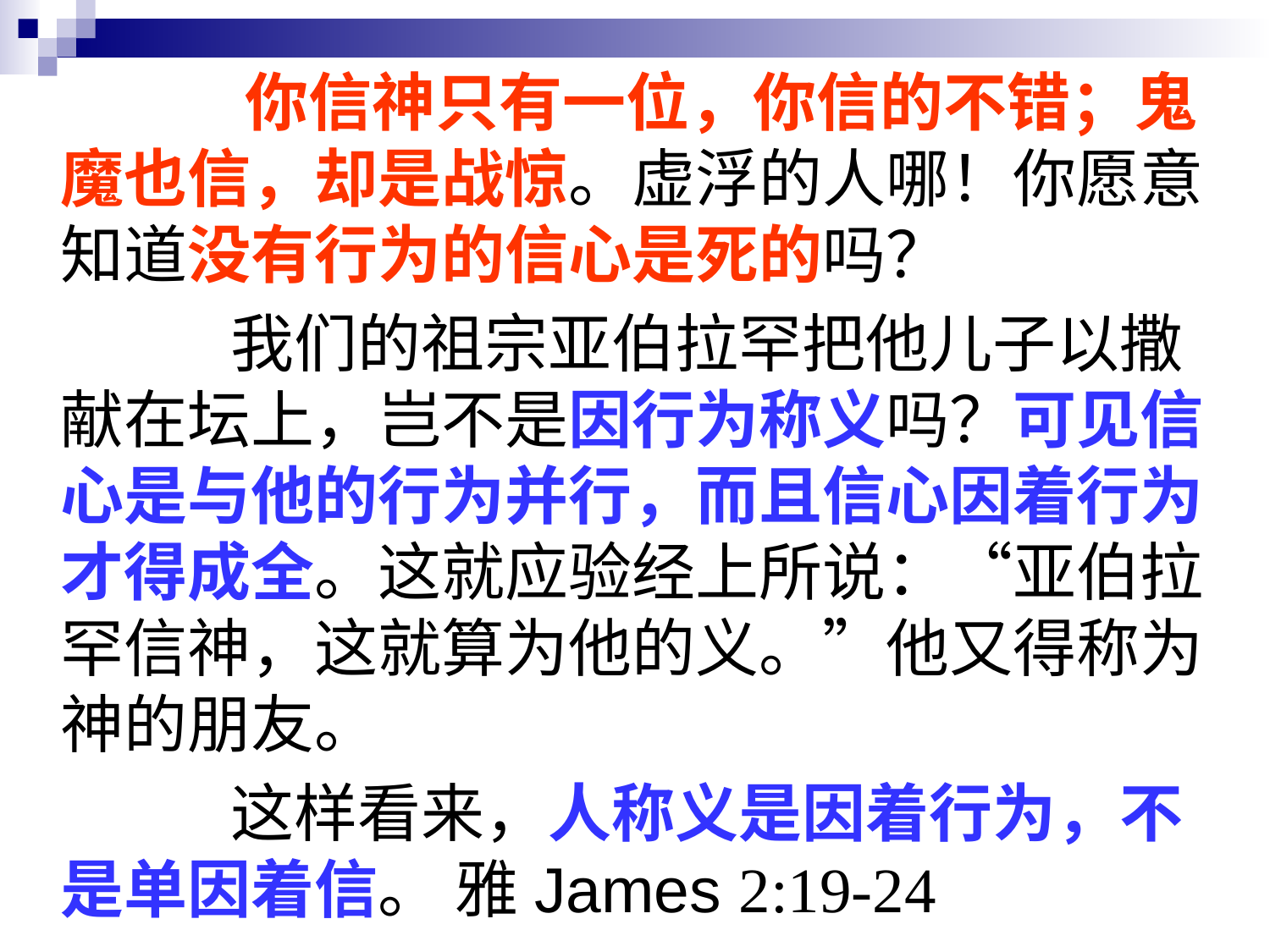

你信神只有一位，你信的不错；鬼魔也信，却是战惊。虚浮的人哪！你愿意知道没有行为的信心是死的吗？
		  我们的祖宗亚伯拉罕把他儿子以撒献在坛上，岂不是因行为称义吗？可见信心是与他的行为并行，而且信心因着行为才得成全。这就应验经上所说：“亚伯拉罕信神，这就算为他的义。”他又得称为神的朋友。
		  这样看来，人称义是因着行为，不是单因着信。 雅James 2:19-24